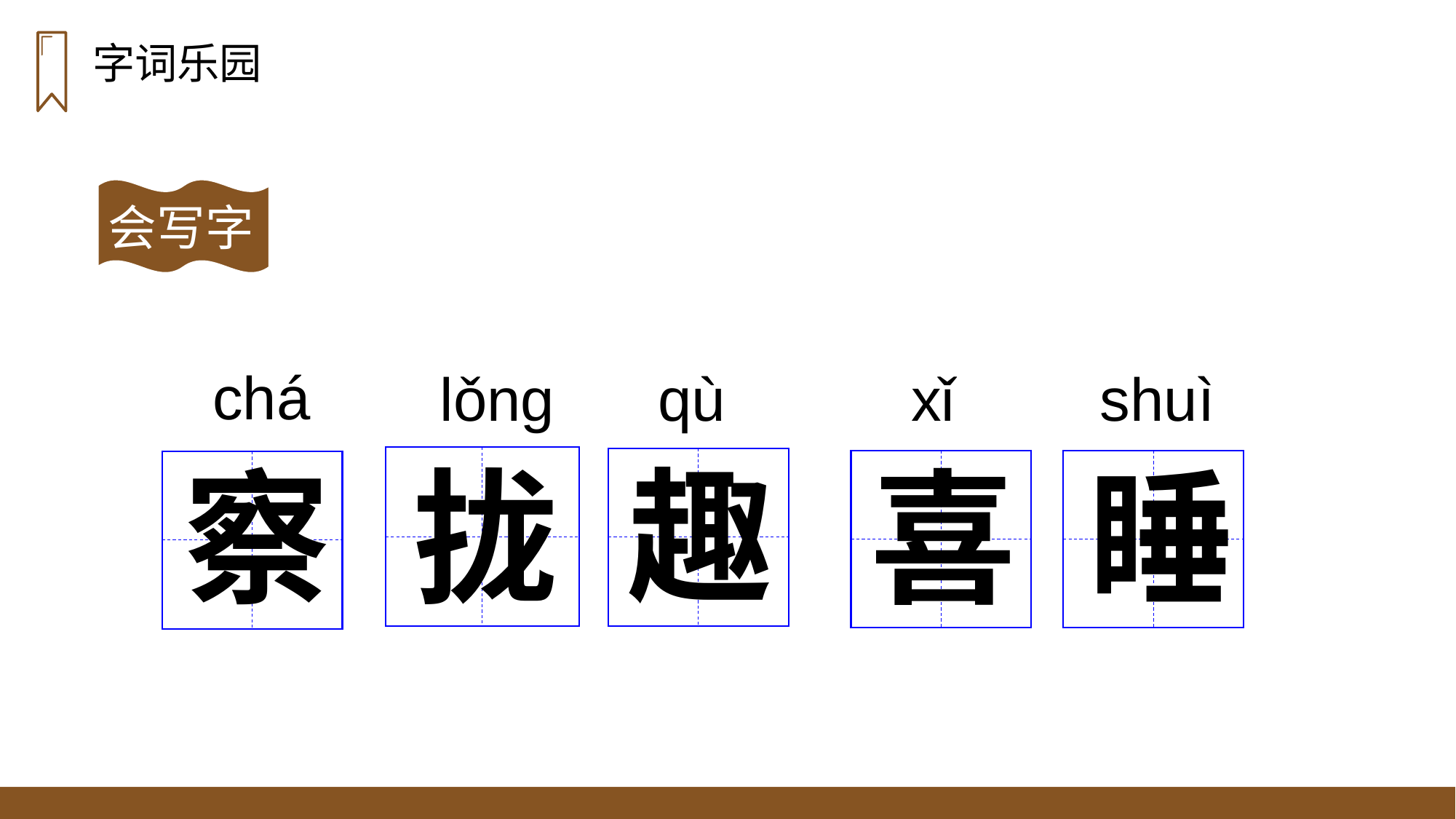

字词乐园
会写字
chá
lǒng
qù
xǐ
shuì
趣
拢
察
喜
睡